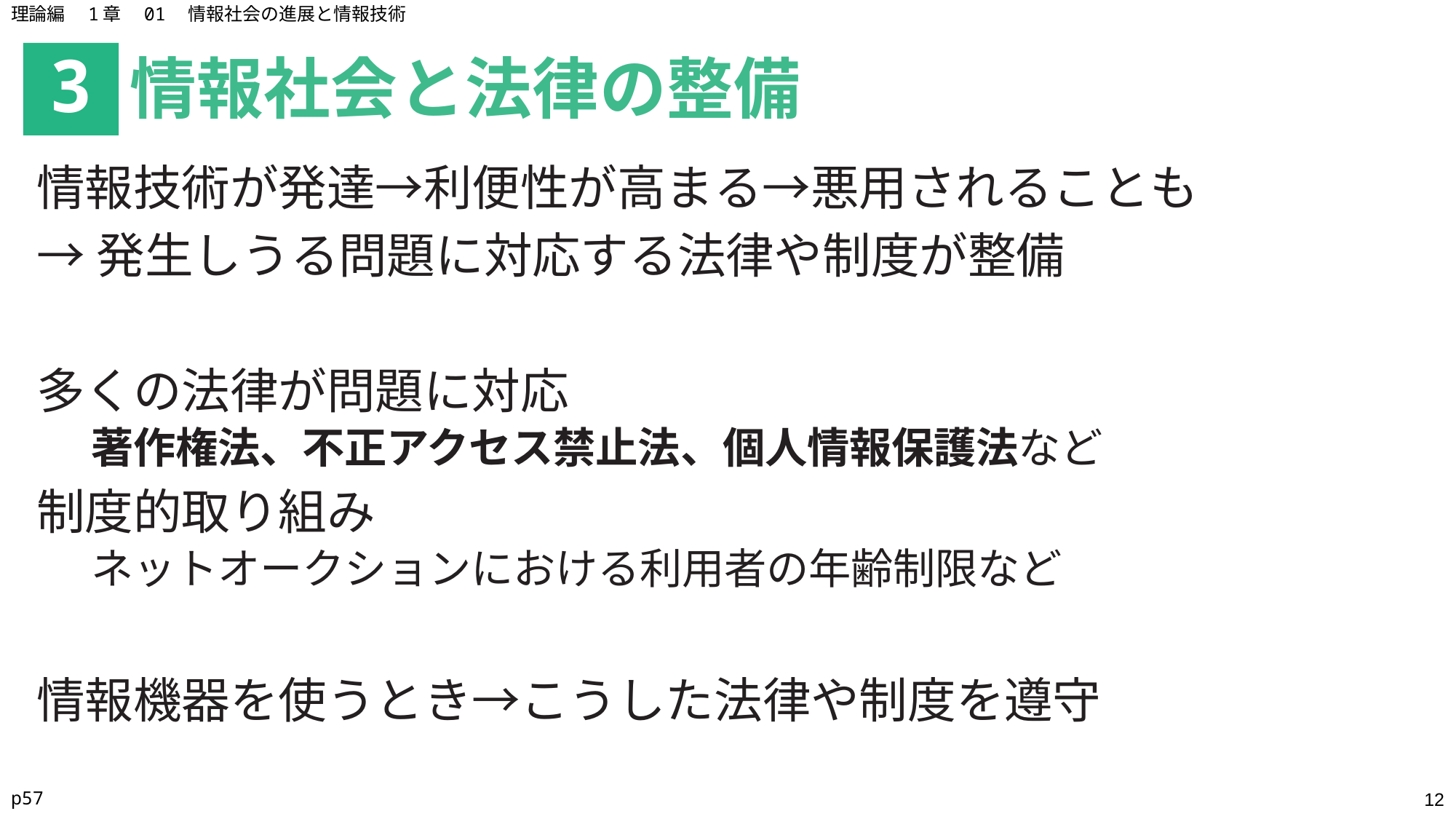

理論編　1章　01　情報社会の進展と情報技術
情報社会と法律の整備
3
情報技術が発達→利便性が高まる→悪用されることも
→発生しうる問題に対応する法律や制度が整備

多くの法律が問題に対応
著作権法、不正アクセス禁止法、個人情報保護法など
制度的取り組み
ネットオークションにおける利用者の年齢制限など

情報機器を使うとき→こうした法律や制度を遵守
p57
12